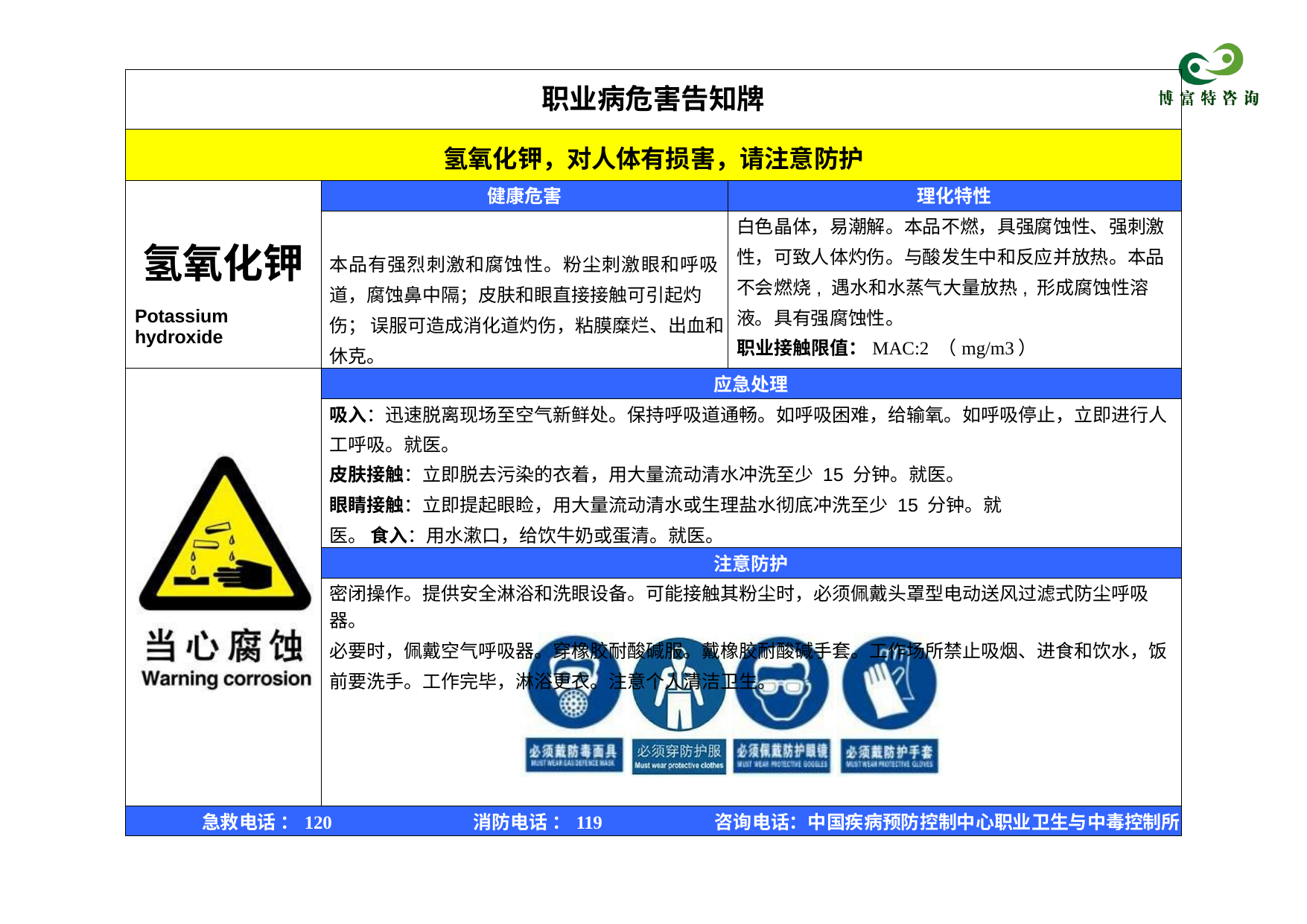

| 职业病危害告知牌 |  |  |
| --- | --- | --- |
| 氢氧化钾，对人体有损害，请注意防护 |  |  |
| 氢氧化钾 Potassium hydroxide | 健康危害 | 理化特性 |
|  | 本品有强烈刺激和腐蚀性。粉尘刺激眼和呼吸 道，腐蚀鼻中隔；皮肤和眼直接接触可引起灼伤； 误服可造成消化道灼伤，粘膜糜烂、出血和休克。 | 白色晶体，易潮解。本品不燃，具强腐蚀性、强刺激 性，可致人体灼伤。与酸发生中和反应并放热。本品 不会燃烧, 遇水和水蒸气大量放热, 形成腐蚀性溶 液。具有强腐蚀性。 职业接触限值：MAC:2 （mg/m3） |
|  | 应急处理 |  |
|  | 吸入：迅速脱离现场至空气新鲜处。保持呼吸道通畅。如呼吸困难，给输氧。如呼吸停止，立即进行人 工呼吸。就医。 皮肤接触：立即脱去污染的衣着，用大量流动清水冲洗至少 15 分钟。就医。 眼睛接触：立即提起眼睑，用大量流动清水或生理盐水彻底冲洗至少 15 分钟。就医。 食入：用水漱口，给饮牛奶或蛋清。就医。 |  |
|  | 注意防护 |  |
|  | 密闭操作。提供安全淋浴和洗眼设备。可能接触其粉尘时，必须佩戴头罩型电动送风过滤式防尘呼吸器。 必要时，佩戴空气呼吸器。穿橡胶耐酸碱服。戴橡胶耐酸碱手套。工作场所禁止吸烟、进食和饮水，饭 前要洗手。工作完毕，淋浴更衣。注意个人清洁卫生。 |  |
| 急救电话 ：120 消防电话 ：119 咨询电话：中国疾病预防控制中心职业卫生与中毒控制所 |  |  |